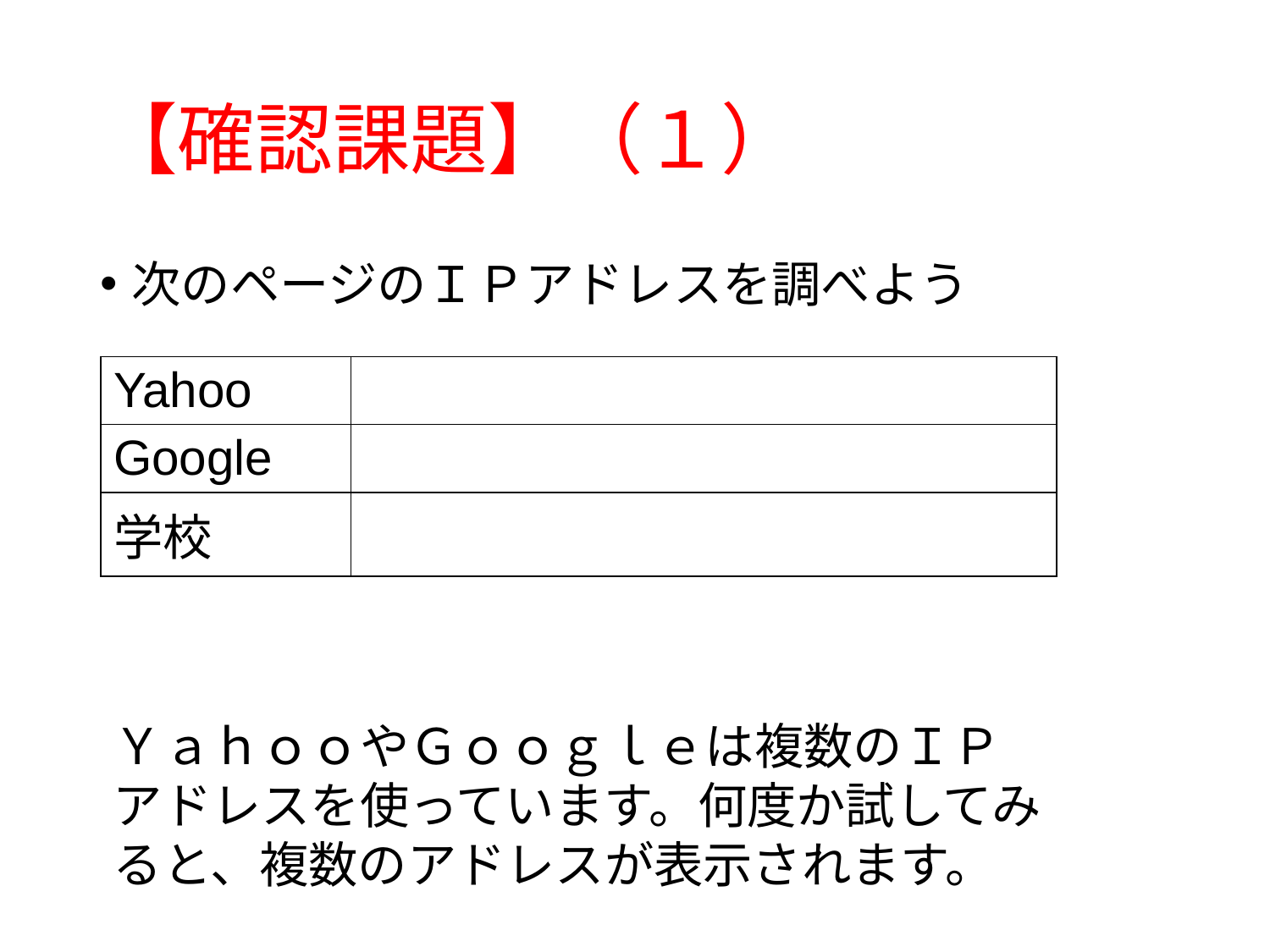

# 【確認課題】（１）
次のページのＩＰアドレスを調べよう

| Yahoo |  |
| --- | --- |
| Google |  |
| 学校 |  |
ＹａｈｏｏやＧｏｏｇｌｅは複数のＩＰアドレスを使っています。何度か試してみると、複数のアドレスが表示されます。